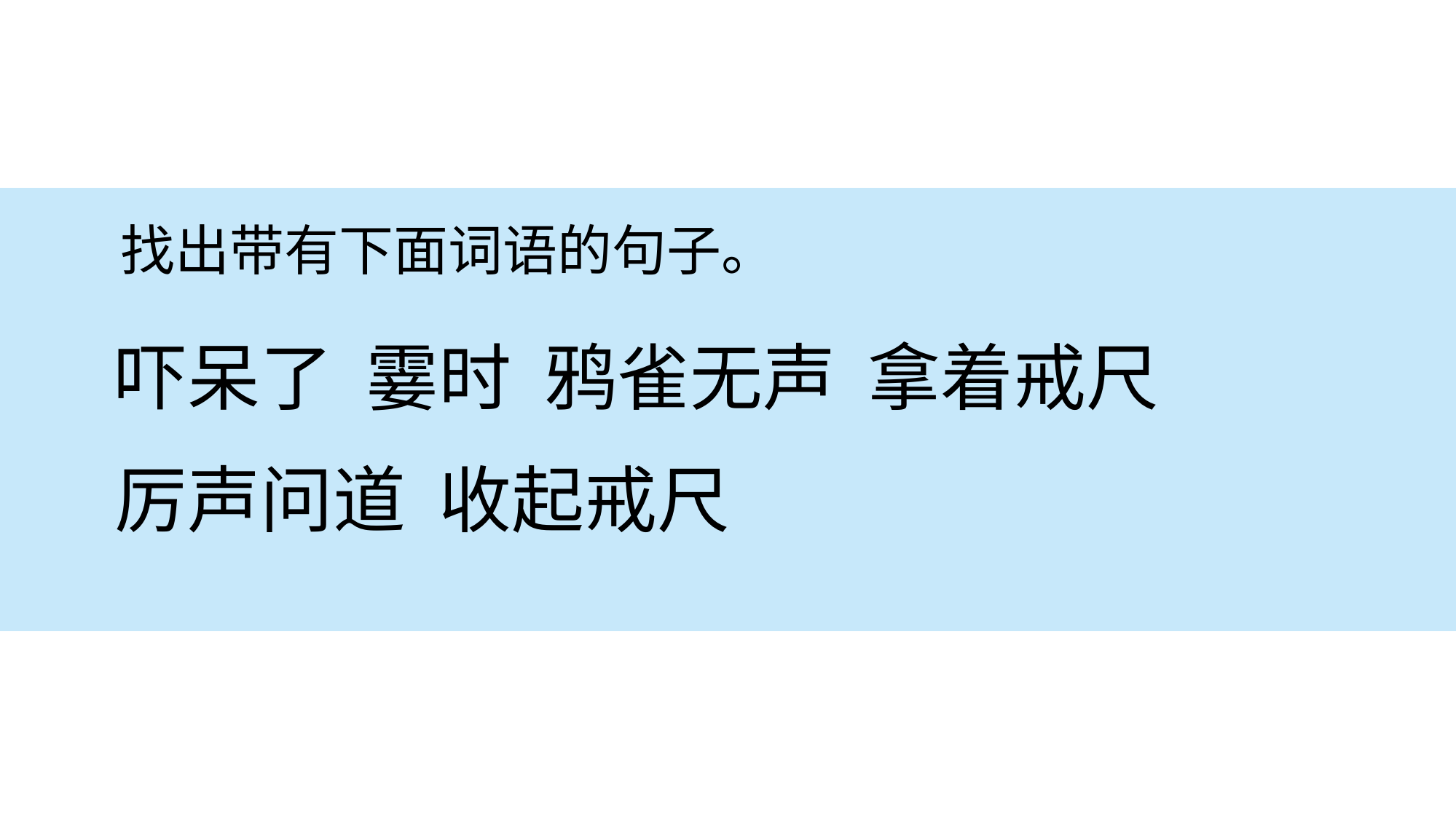

找出带有下面词语的句子。
吓呆了  霎时  鸦雀无声  拿着戒尺
厉声问道  收起戒尺